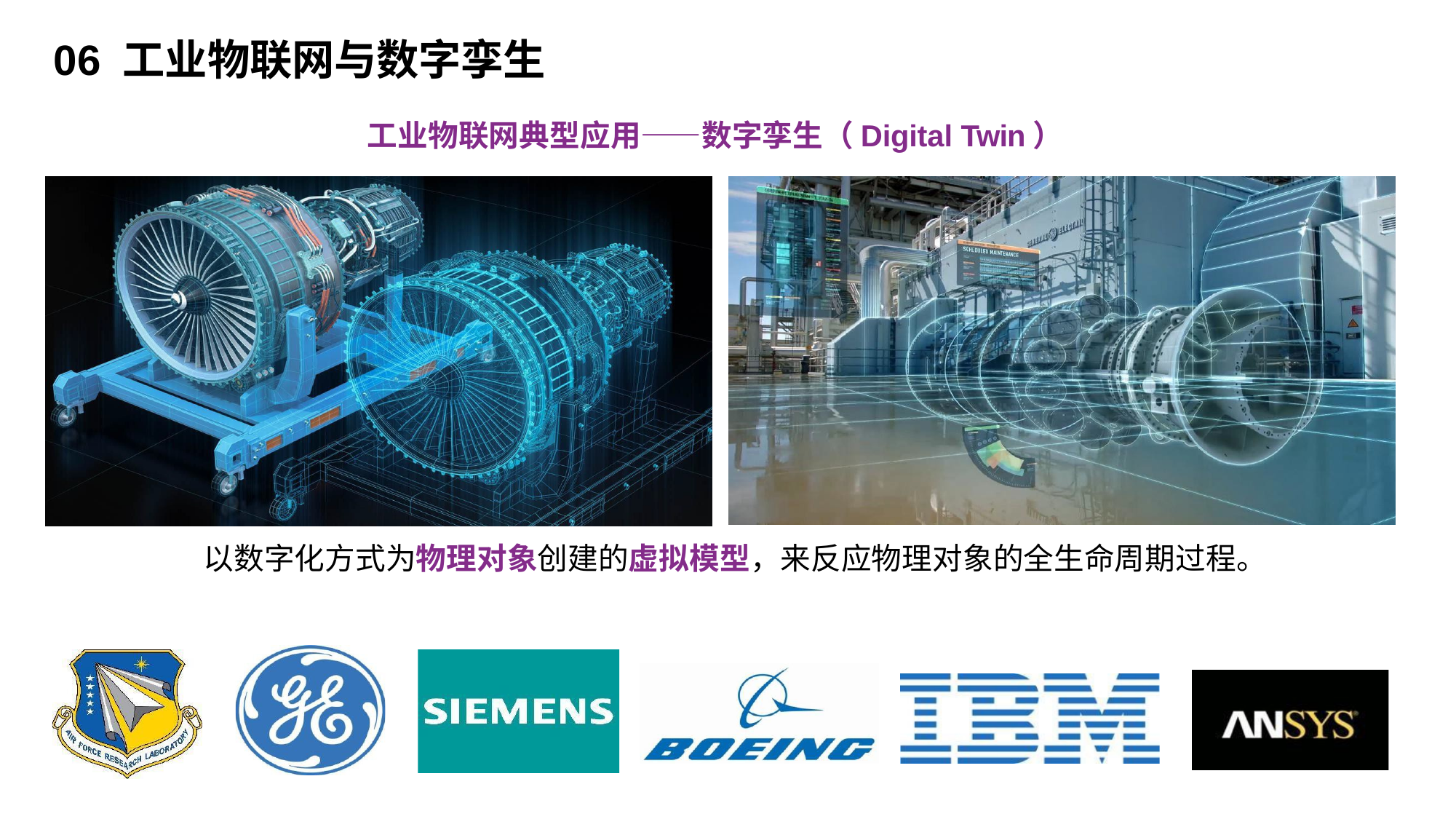

06 工业物联网与数字孪生
工业物联网典型应用——数字孪生（Digital Twin）

以数字化方式为物理对象创建的虚拟模型，来反应物理对象的全生命周期过程。